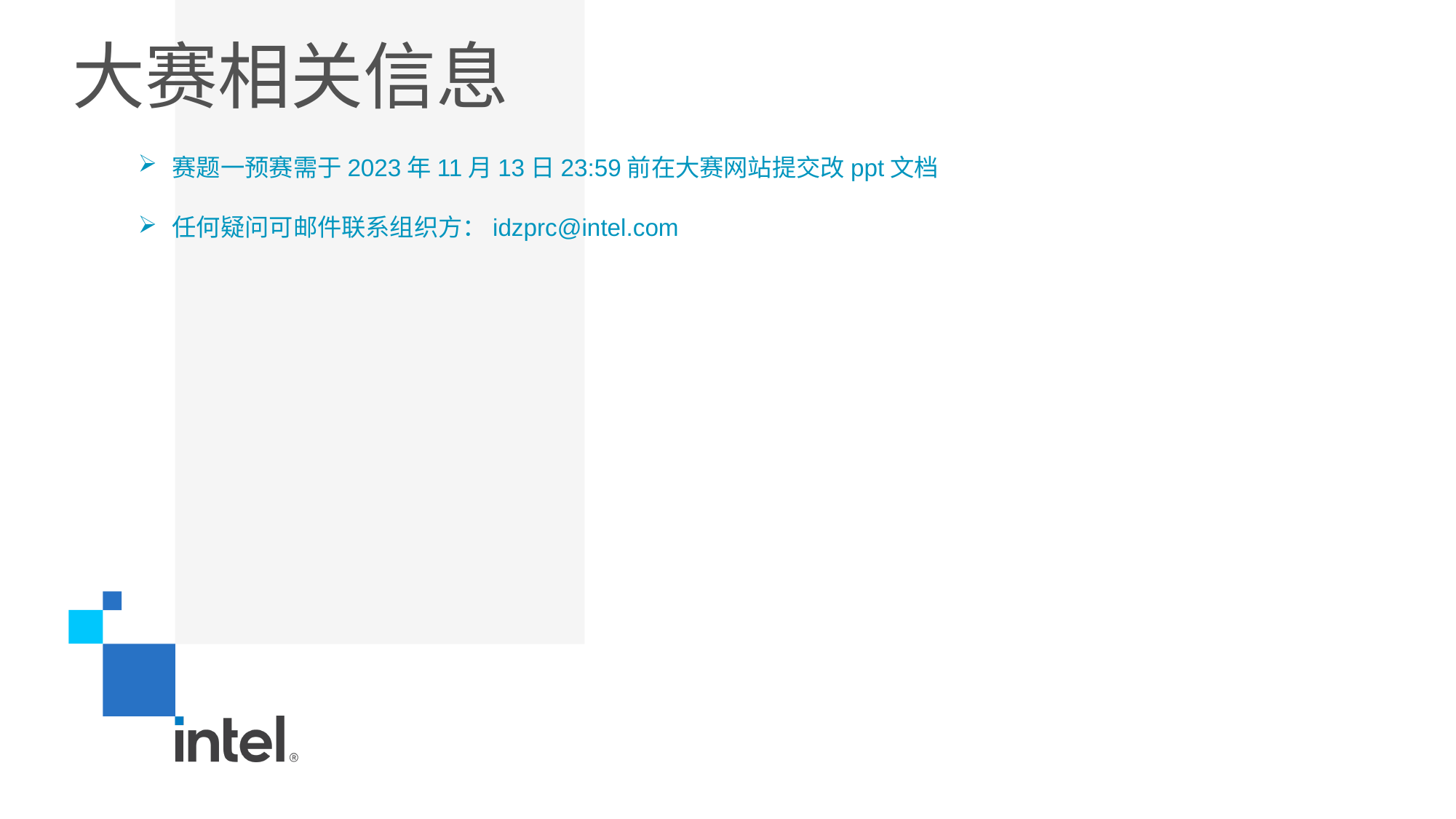

# 大赛相关信息
赛题一预赛需于2023年11月13日23:59前在大赛网站提交改ppt文档

任何疑问可邮件联系组织方：idzprc@intel.com